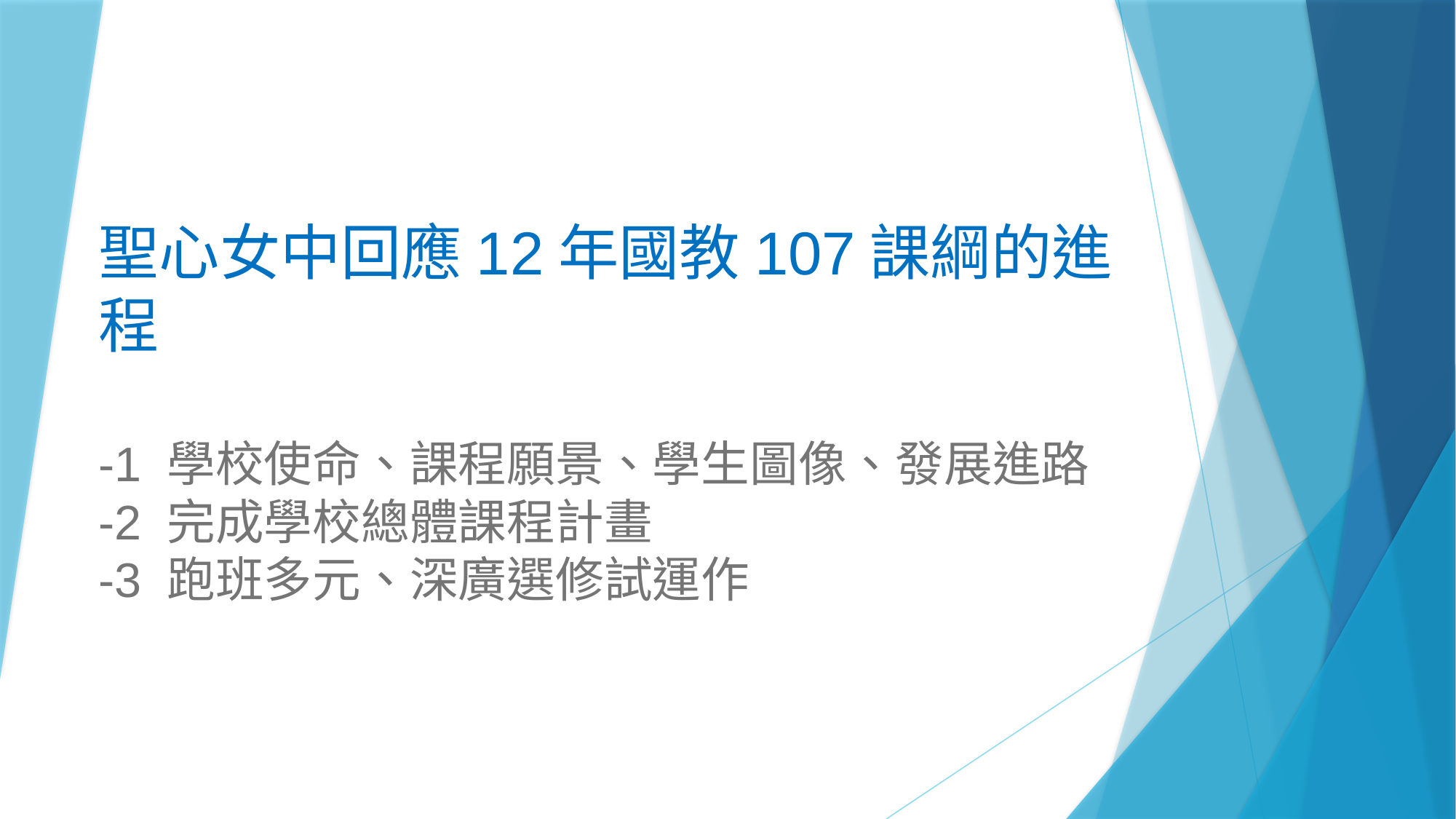

# 聖心女中回應12年國教107課綱的進程 -1 學校使命、課程願景、學生圖像、發展進路 -2 完成學校總體課程計畫 -3 跑班多元、深廣選修試運作